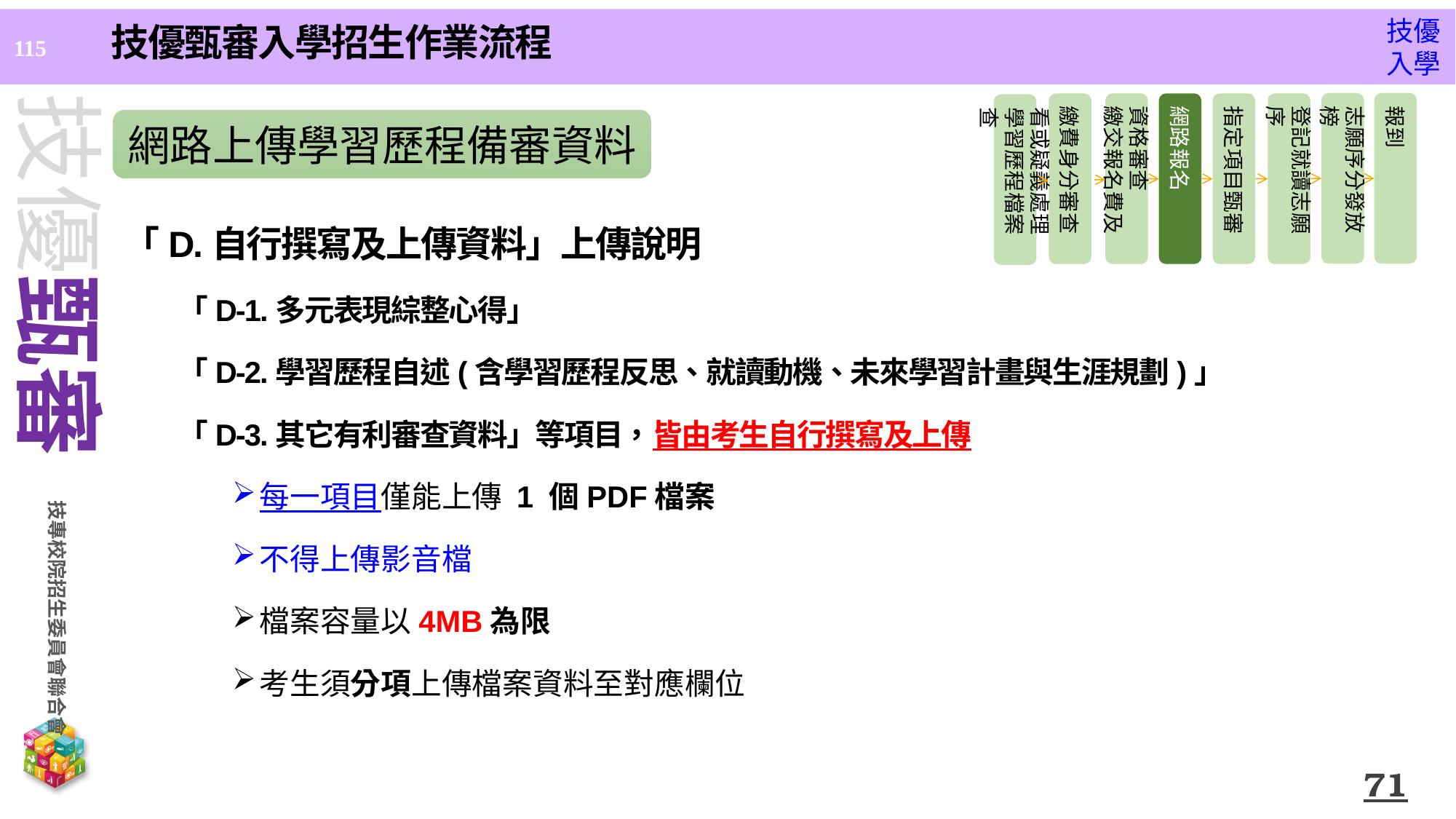

技優甄審入學招生作業流程
志願序分發放榜
報到
資格審查
繳交報名費及
網路報名
指定項目甄審
登記就讀志願序
繳費身分審查
看或疑義處理
學習歷程檔案查
網路上傳學習歷程備審資料
「D.自行撰寫及上傳資料」上傳說明
「D-1.多元表現綜整心得」
「D-2.學習歷程自述(含學習歷程反思、就讀動機、未來學習計畫與生涯規劃)」
「D-3.其它有利審查資料」等項目，皆由考生自行撰寫及上傳
每一項目僅能上傳 1 個PDF檔案
不得上傳影音檔
檔案容量以4MB為限
考生須分項上傳檔案資料至對應欄位